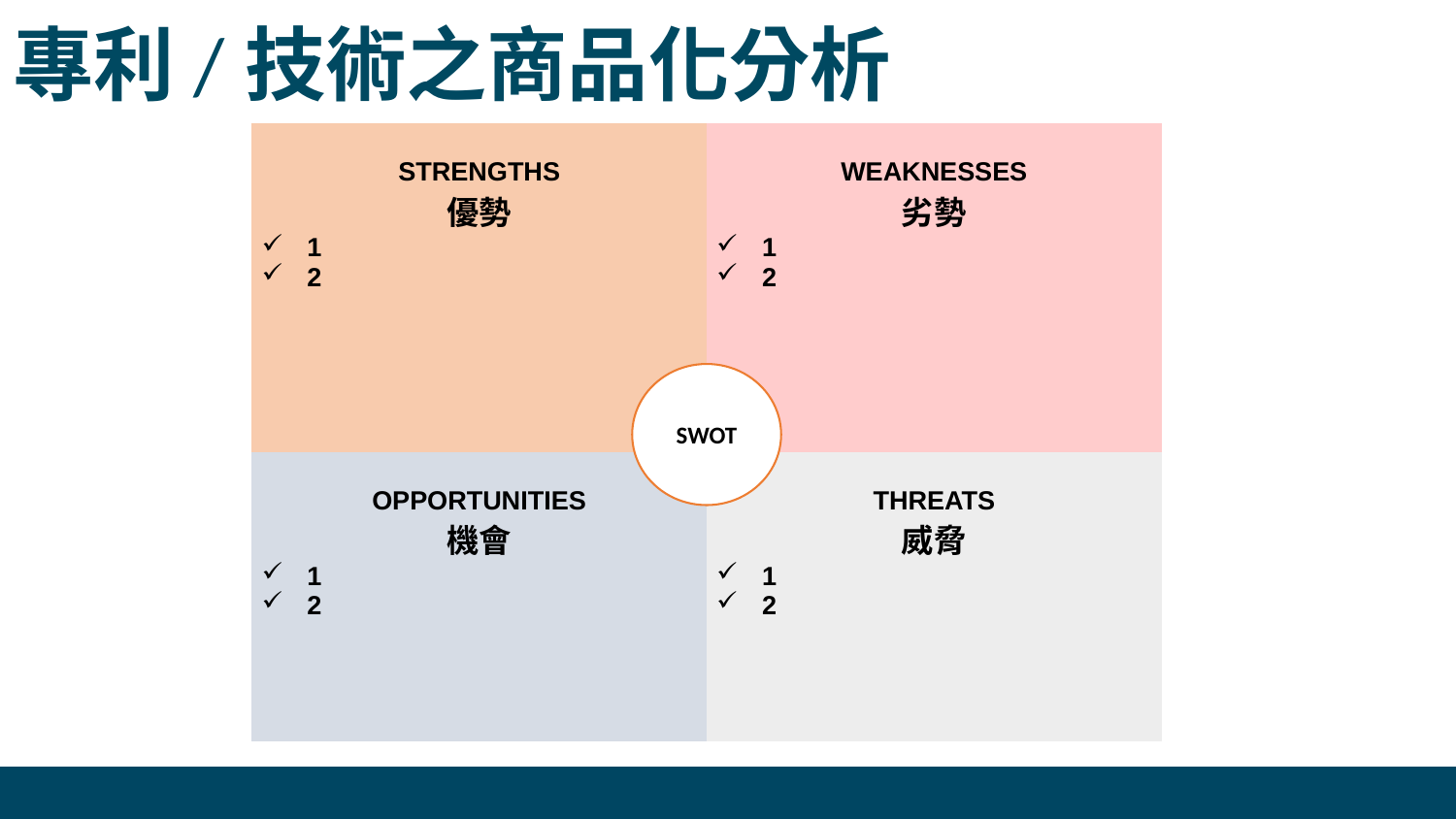

專利/技術之商品化分析
| STRENGTHS 優勢 1 2 | WEAKNESSES 劣勢 1 2 |
| --- | --- |
| OPPORTUNITIES 機會 1 2 | THREATS 威脅 1 2 |
SWOT